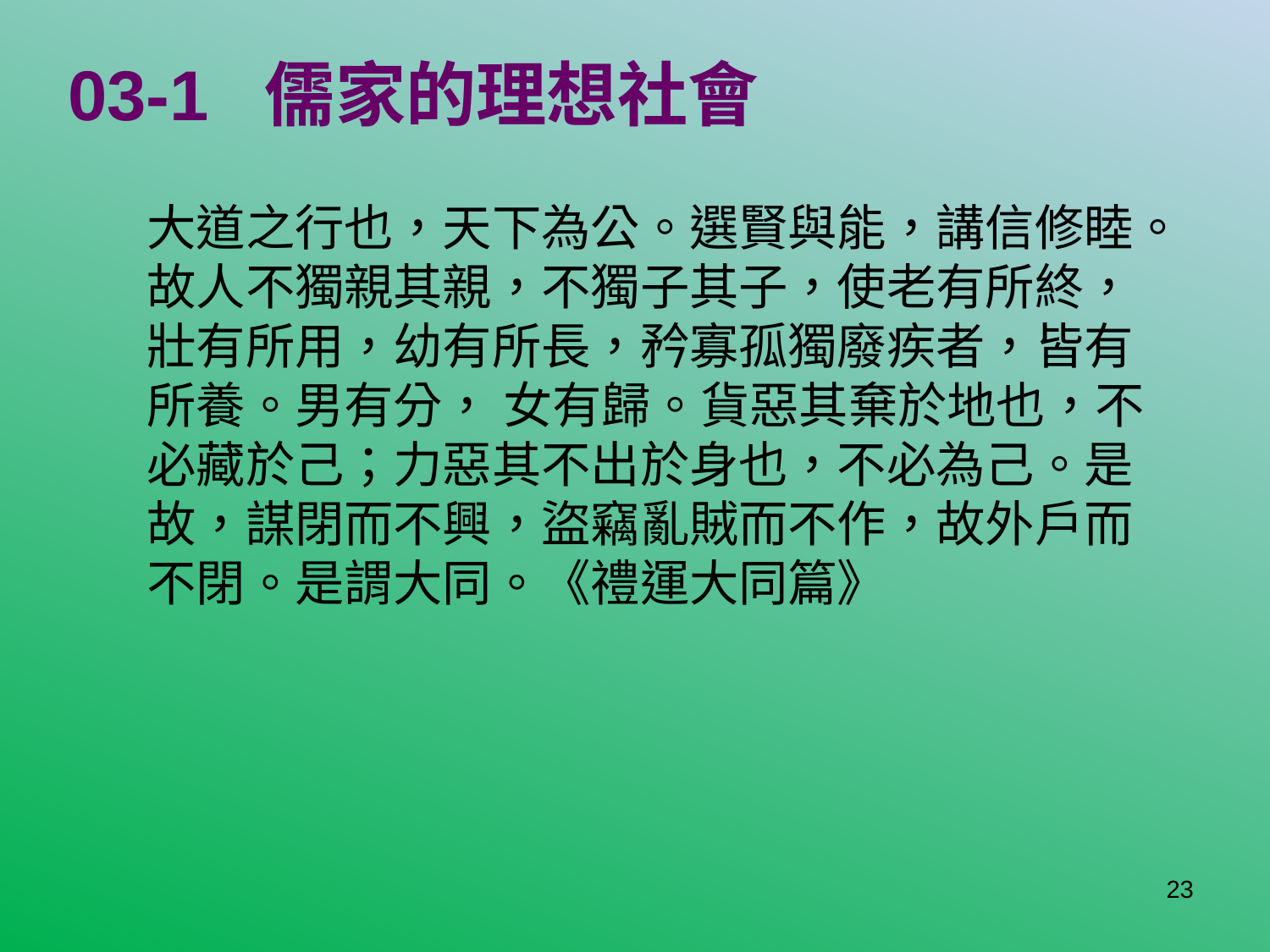

# 03-1  儒家的理想社會
大道之行也，天下為公。選賢與能，講信修睦。故人不獨親其親，不獨子其子，使老有所終，壯有所用，幼有所長，矜寡孤獨廢疾者，皆有所養。男有分， 女有歸。貨惡其棄於地也，不必藏於己；力惡其不出於身也，不必為己。是故，謀閉而不興，盜竊亂賊而不作，故外戶而不閉。是謂大同。《禮運大同篇》
23